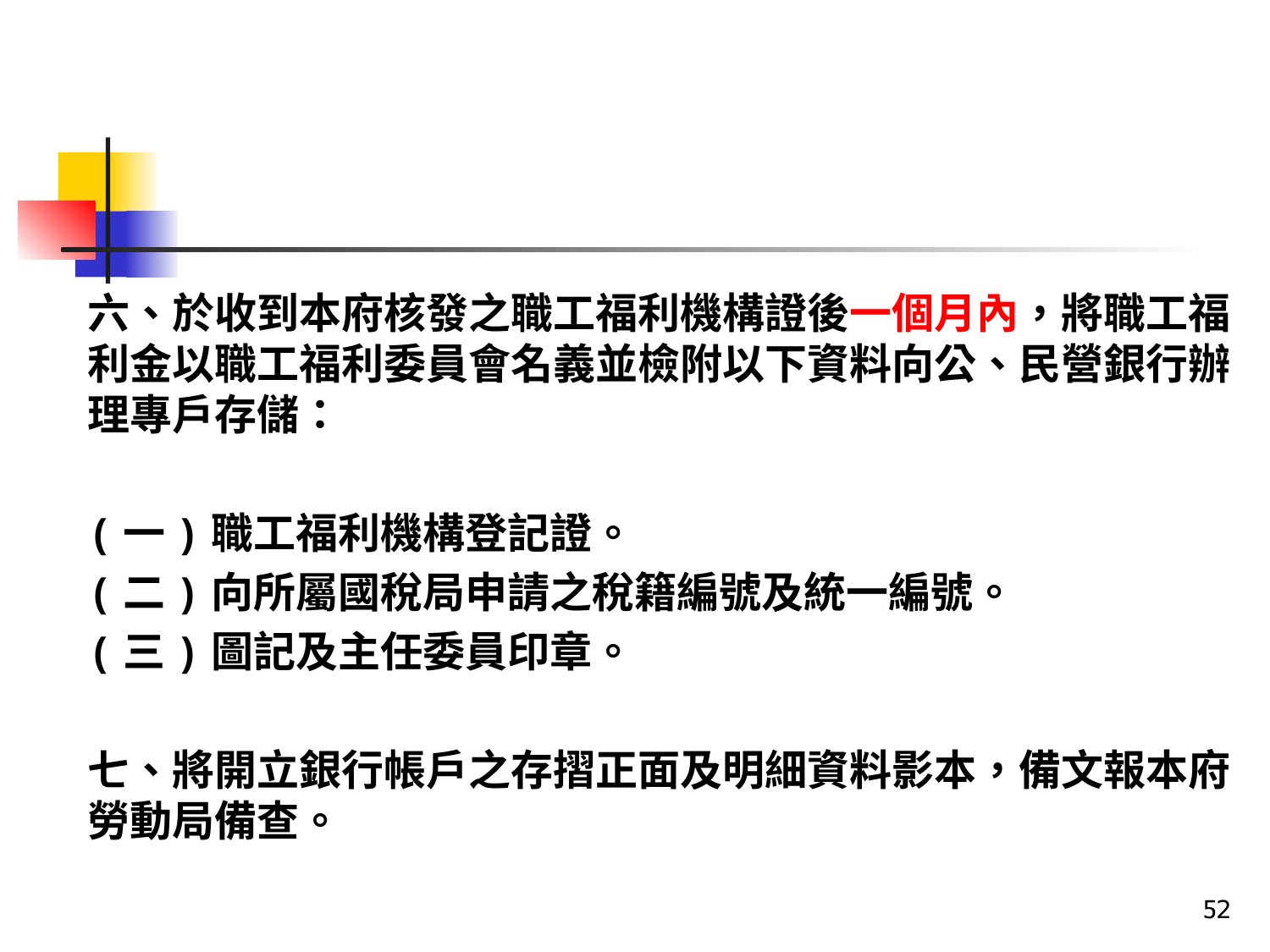

#
六、於收到本府核發之職工福利機構證後一個月內，將職工福利金以職工福利委員會名義並檢附以下資料向公、民營銀行辦理專戶存儲：

(一)職工福利機構登記證。
(二)向所屬國稅局申請之稅籍編號及統一編號。
(三)圖記及主任委員印章。

七、將開立銀行帳戶之存摺正面及明細資料影本，備文報本府勞動局備查。

52